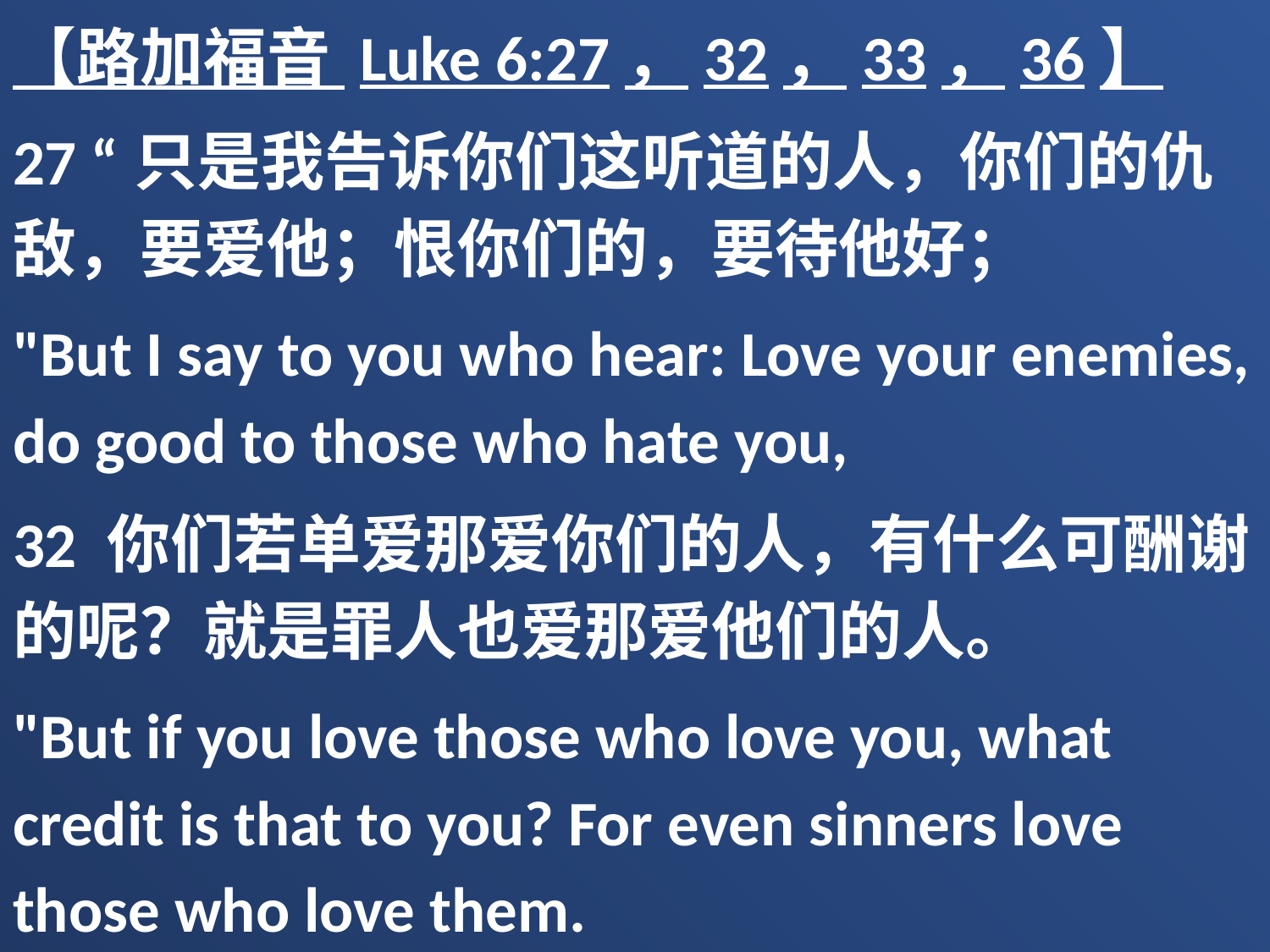

【路加福音 Luke 6:27，32，33，36】
27 “只是我告诉你们这听道的人，你们的仇敌，要爱他；恨你们的，要待他好；
"But I say to you who hear: Love your enemies, do good to those who hate you,
32 你们若单爱那爱你们的人，有什么可酬谢的呢？就是罪人也爱那爱他们的人。
"But if you love those who love you, what credit is that to you? For even sinners love those who love them.